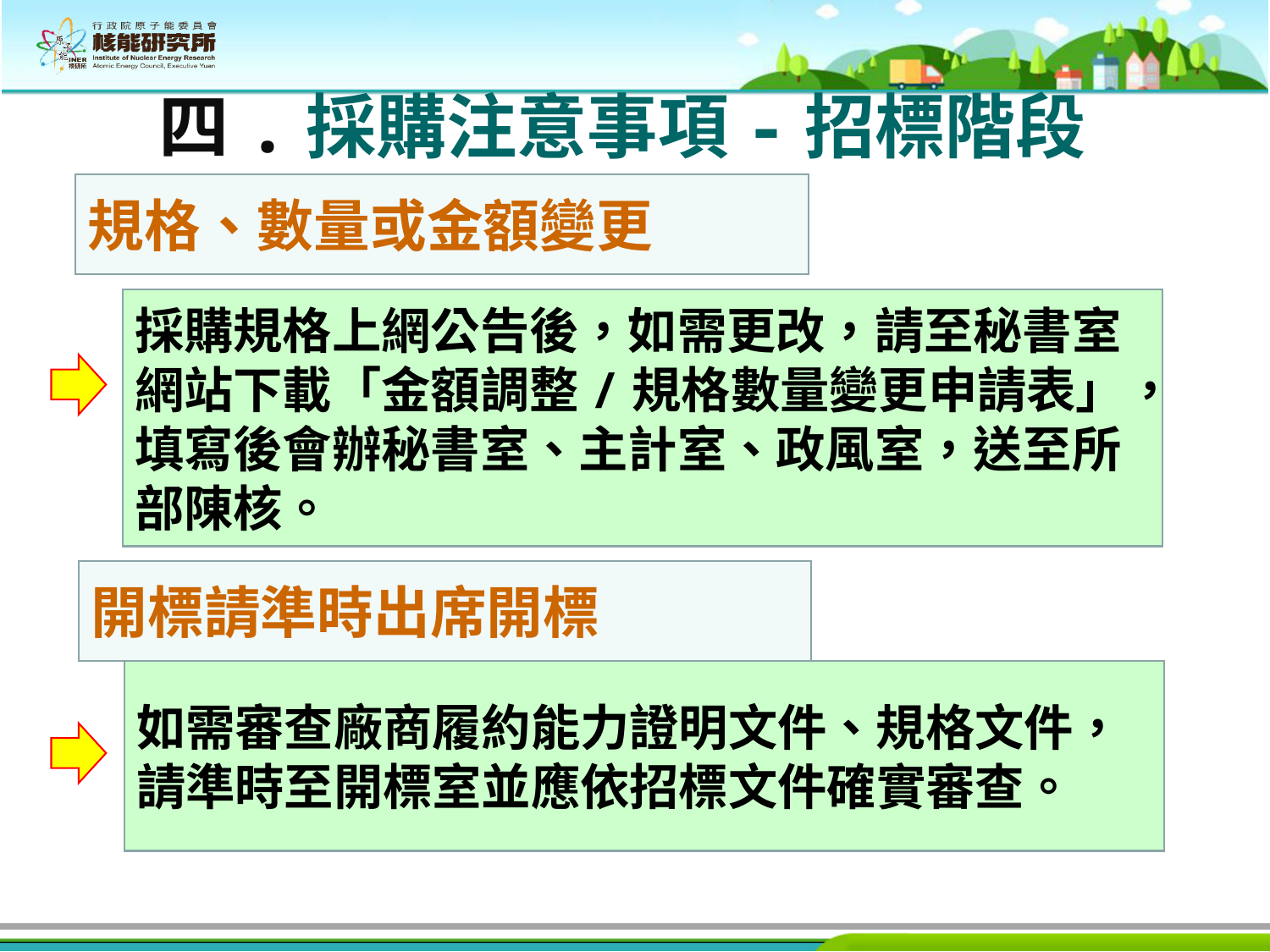

四.採購注意事項-招標階段

規格、數量或金額變更
採購規格上網公告後，如需更改，請至秘書室網站下載「金額調整/規格數量變更申請表」，填寫後會辦秘書室、主計室、政風室，送至所部陳核。

開標請準時出席開標
如需審查廠商履約能力證明文件、規格文件，請準時至開標室並應依招標文件確實審查。